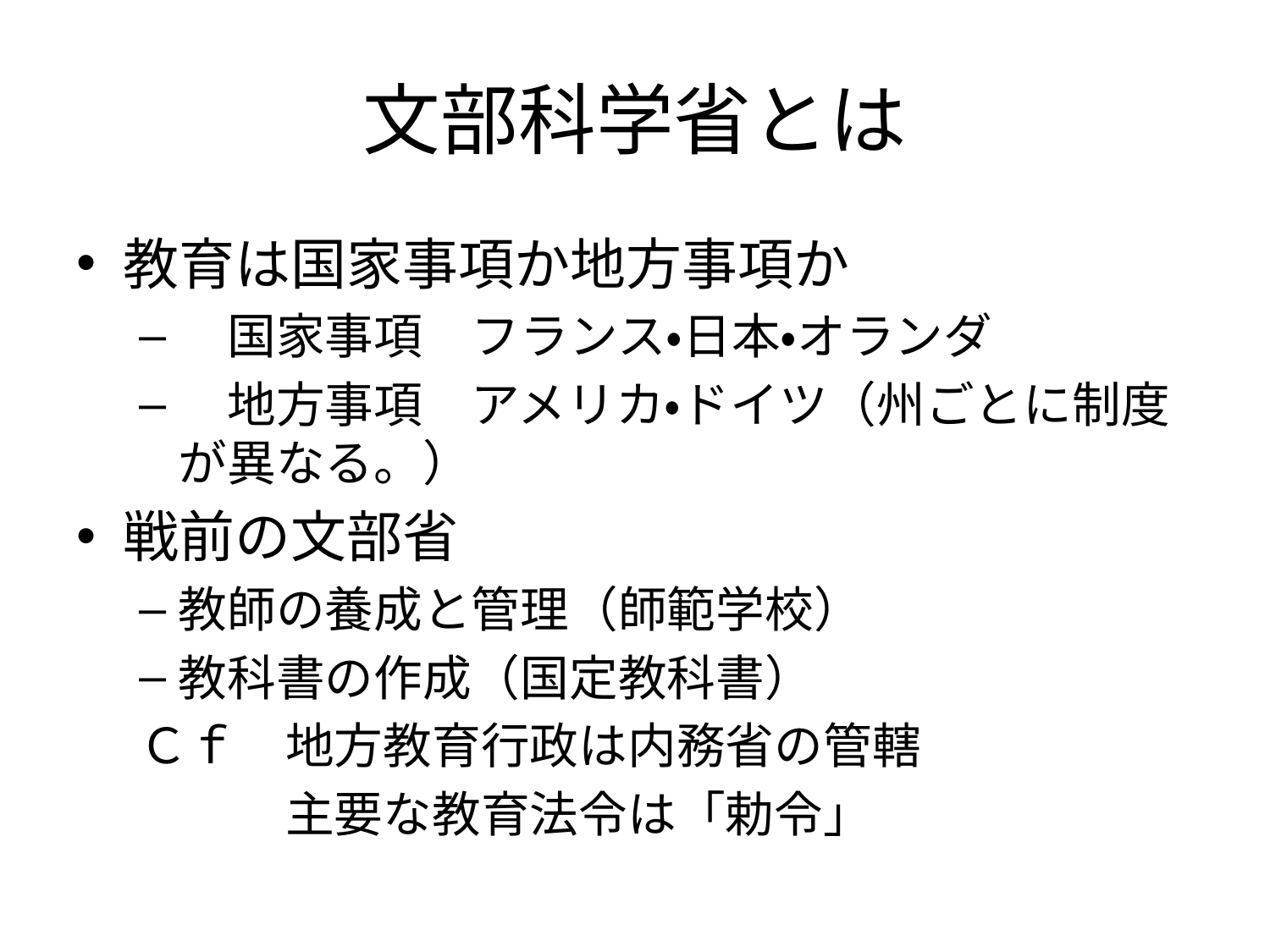

# 文部科学省とは
教育は国家事項か地方事項か
　国家事項　フランス・日本・オランダ
　地方事項　アメリカ・ドイツ（州ごとに制度が異なる。）
戦前の文部省
教師の養成と管理（師範学校）
教科書の作成（国定教科書）
Ｃｆ　地方教育行政は内務省の管轄
　　　主要な教育法令は「勅令」